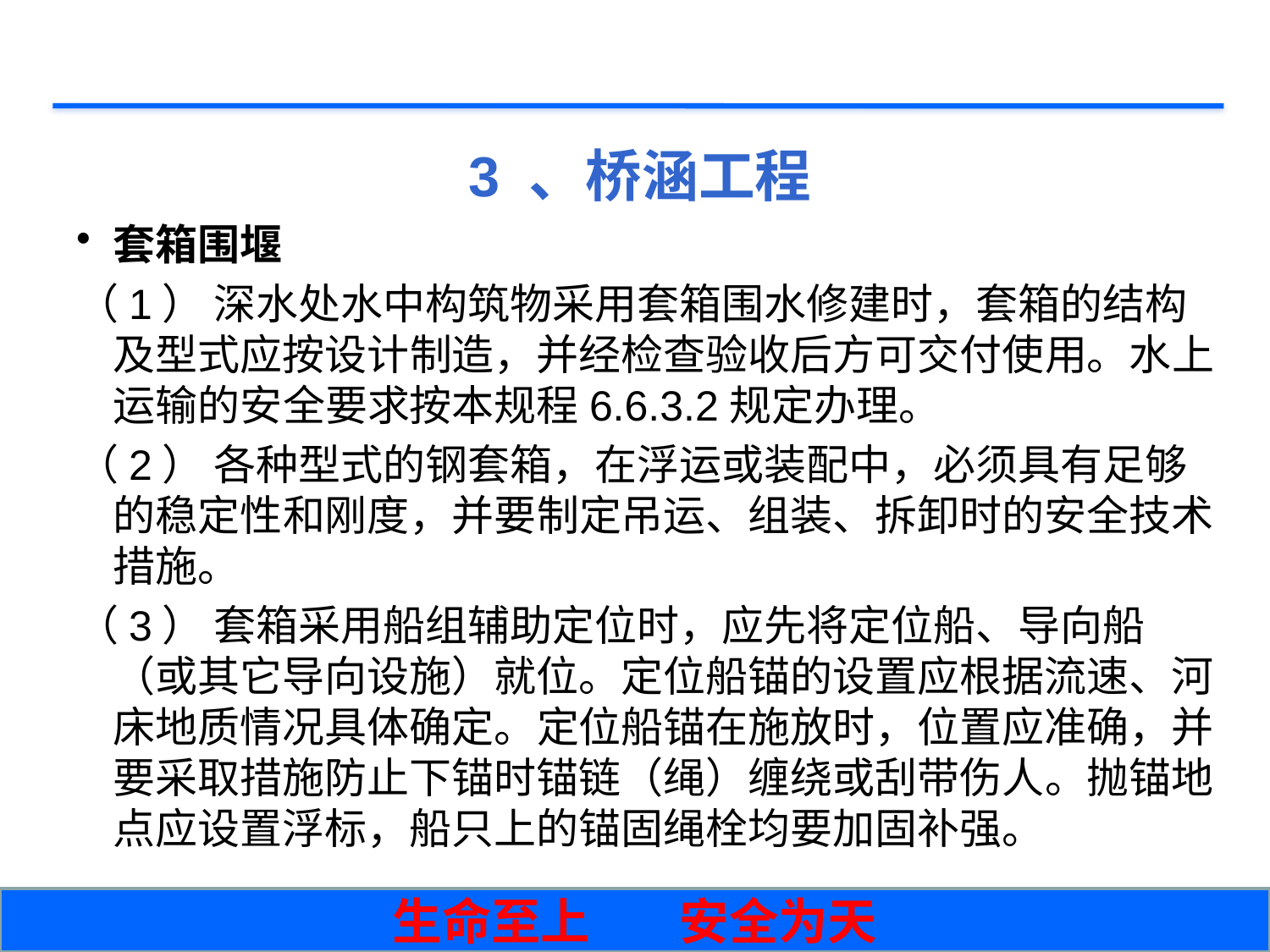

# 3 、桥涵工程
套箱围堰
（1） 深水处水中构筑物采用套箱围水修建时，套箱的结构及型式应按设计制造，并经检查验收后方可交付使用。水上运输的安全要求按本规程6.6.3.2规定办理。
（2） 各种型式的钢套箱，在浮运或装配中，必须具有足够的稳定性和刚度，并要制定吊运、组装、拆卸时的安全技术措施。
（3） 套箱采用船组辅助定位时，应先将定位船、导向船（或其它导向设施）就位。定位船锚的设置应根据流速、河床地质情况具体确定。定位船锚在施放时，位置应准确，并要采取措施防止下锚时锚链（绳）缠绕或刮带伤人。抛锚地点应设置浮标，船只上的锚固绳栓均要加固补强。